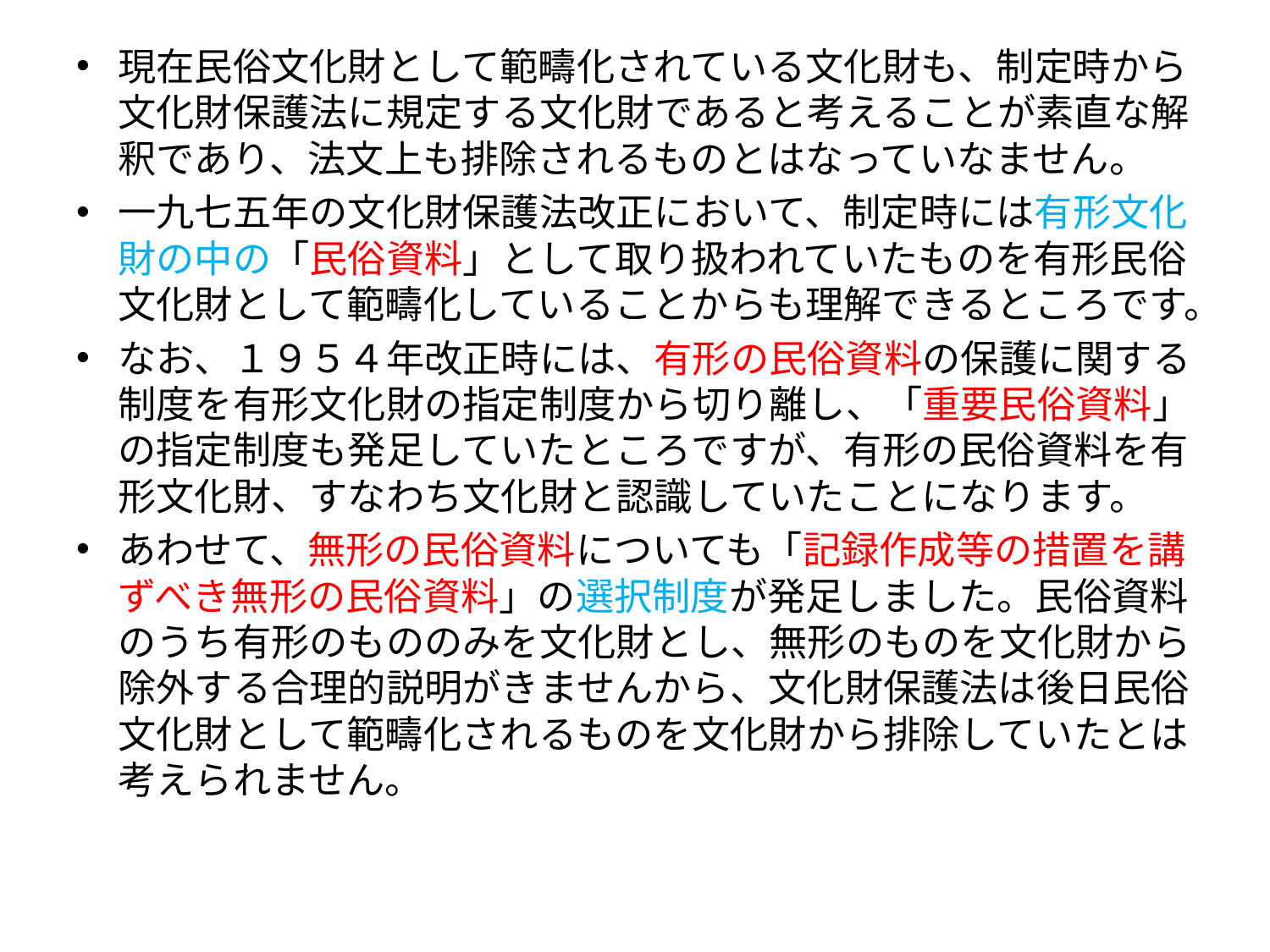

現在民俗文化財として範疇化されている文化財も、制定時から文化財保護法に規定する文化財であると考えることが素直な解釈であり、法文上も排除されるものとはなっていなません。
一九七五年の文化財保護法改正において、制定時には有形文化財の中の「民俗資料」として取り扱われていたものを有形民俗文化財として範疇化していることからも理解できるところです。
なお、１９５４年改正時には、有形の民俗資料の保護に関する制度を有形文化財の指定制度から切り離し、「重要民俗資料」の指定制度も発足していたところですが、有形の民俗資料を有形文化財、すなわち文化財と認識していたことになります。
あわせて、無形の民俗資料についても「記録作成等の措置を講ずべき無形の民俗資料」の選択制度が発足しました。民俗資料のうち有形のもののみを文化財とし、無形のものを文化財から除外する合理的説明がきませんから、文化財保護法は後日民俗文化財として範疇化されるものを文化財から排除していたとは考えられません。